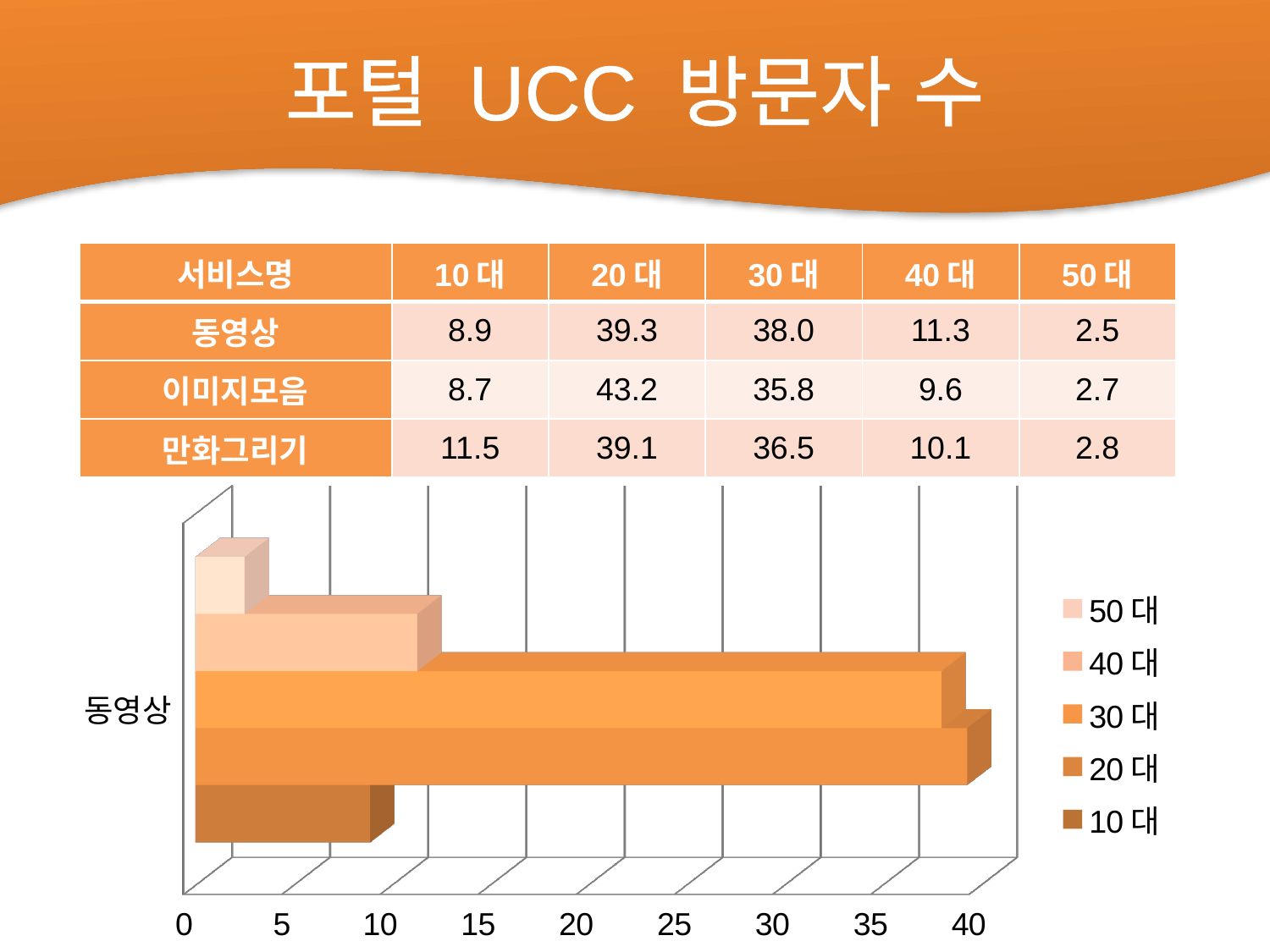

# 포털 UCC 방문자 수
| 서비스명 | 10대 | 20대 | 30대 | 40대 | 50대 |
| --- | --- | --- | --- | --- | --- |
| 동영상 | 8.9 | 39.3 | 38.0 | 11.3 | 2.5 |
| 이미지모음 | 8.7 | 43.2 | 35.8 | 9.6 | 2.7 |
| 만화그리기 | 11.5 | 39.1 | 36.5 | 10.1 | 2.8 |

[unsupported chart]